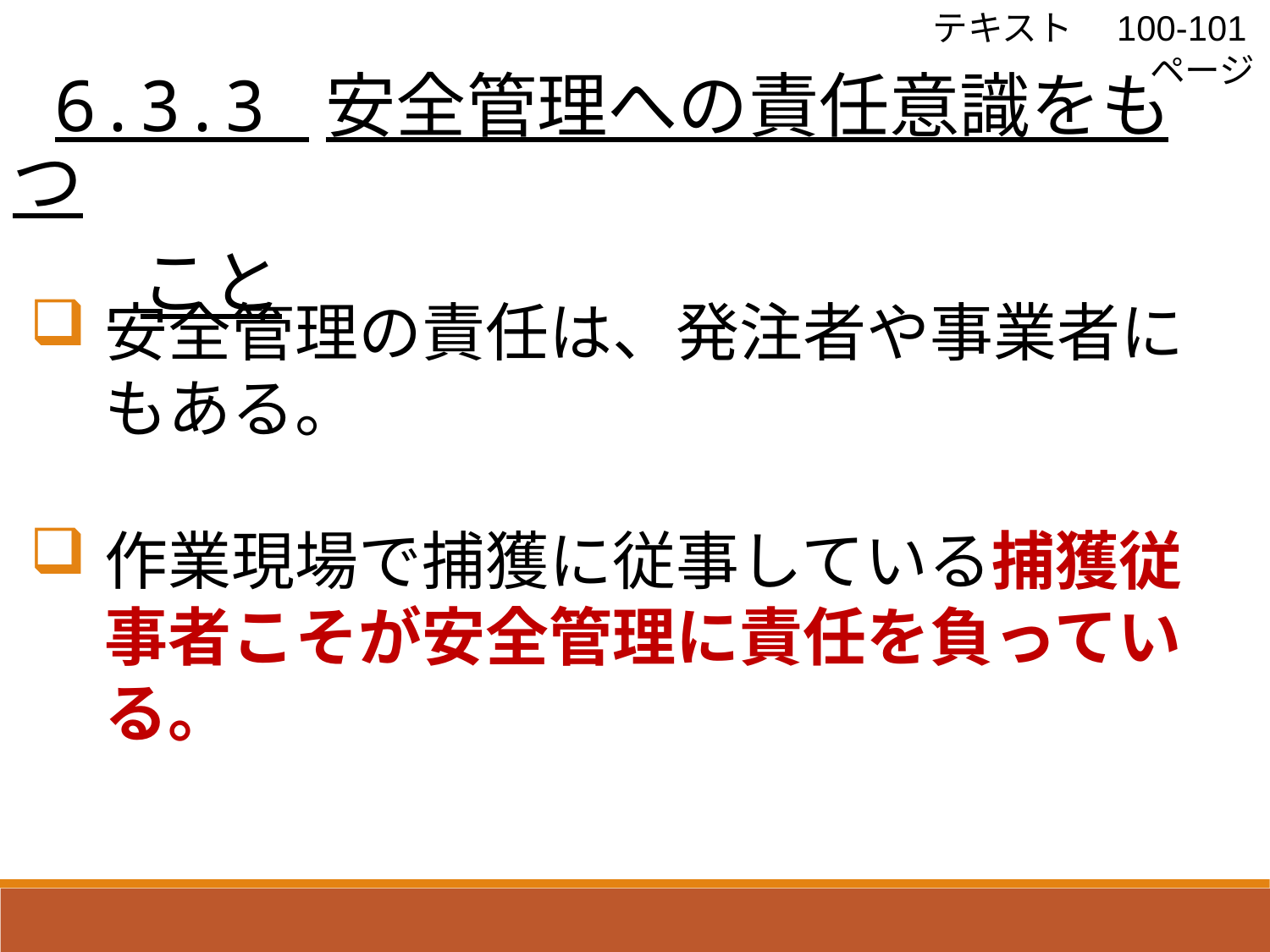

テキスト　100-101ページ
 6.3.3 安全管理への責任意識をもつ
       こと
安全管理の責任は、発注者や事業者にもある。

作業現場で捕獲に従事している捕獲従事者こそが安全管理に責任を負っている。